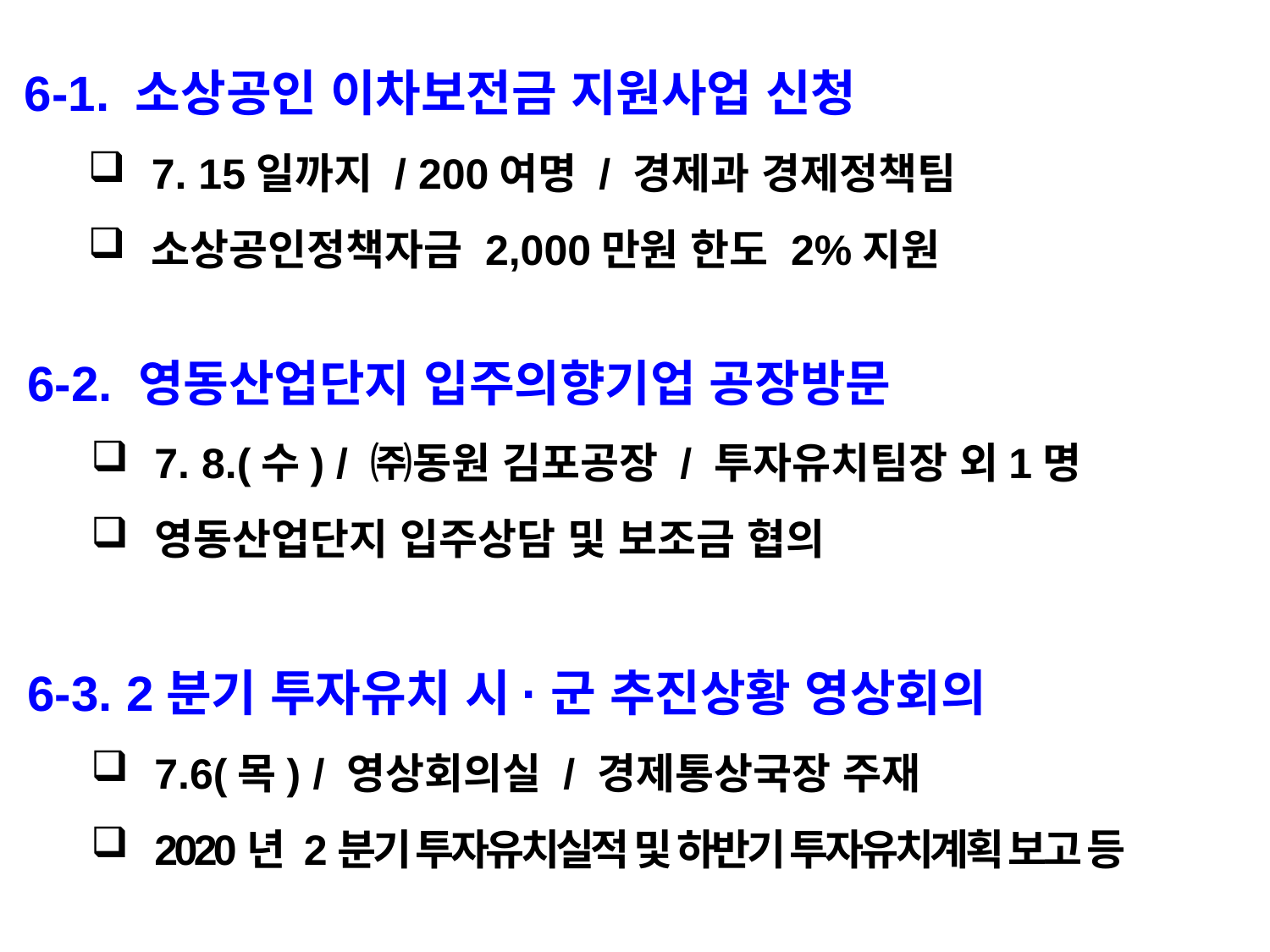

6-1. 소상공인 이차보전금 지원사업 신청
7. 15일까지 / 200여명 / 경제과 경제정책팀
소상공인정책자금 2,000만원 한도 2%지원
6-2. 영동산업단지 입주의향기업 공장방문
7. 8.(수) / ㈜동원 김포공장 / 투자유치팀장 외1명
영동산업단지 입주상담 및 보조금 협의
6-3. 2분기 투자유치 시·군 추진상황 영상회의
7.6(목) / 영상회의실 / 경제통상국장 주재
2020년 2분기 투자유치실적 및 하반기 투자유치계획 보고 등